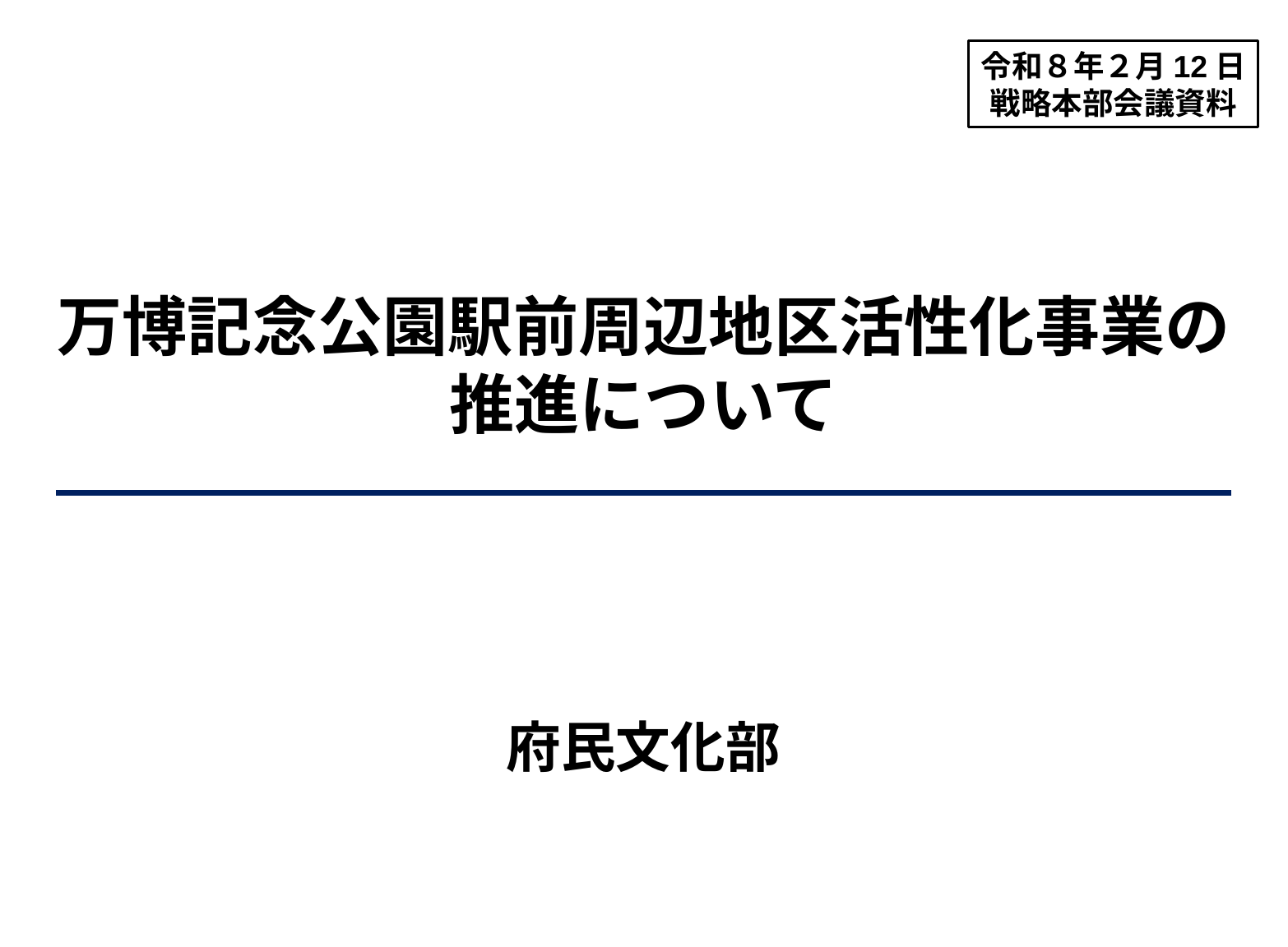

令和８年２月12日
戦略本部会議資料
万博記念公園駅前周辺地区活性化事業の
推進について
府民文化部